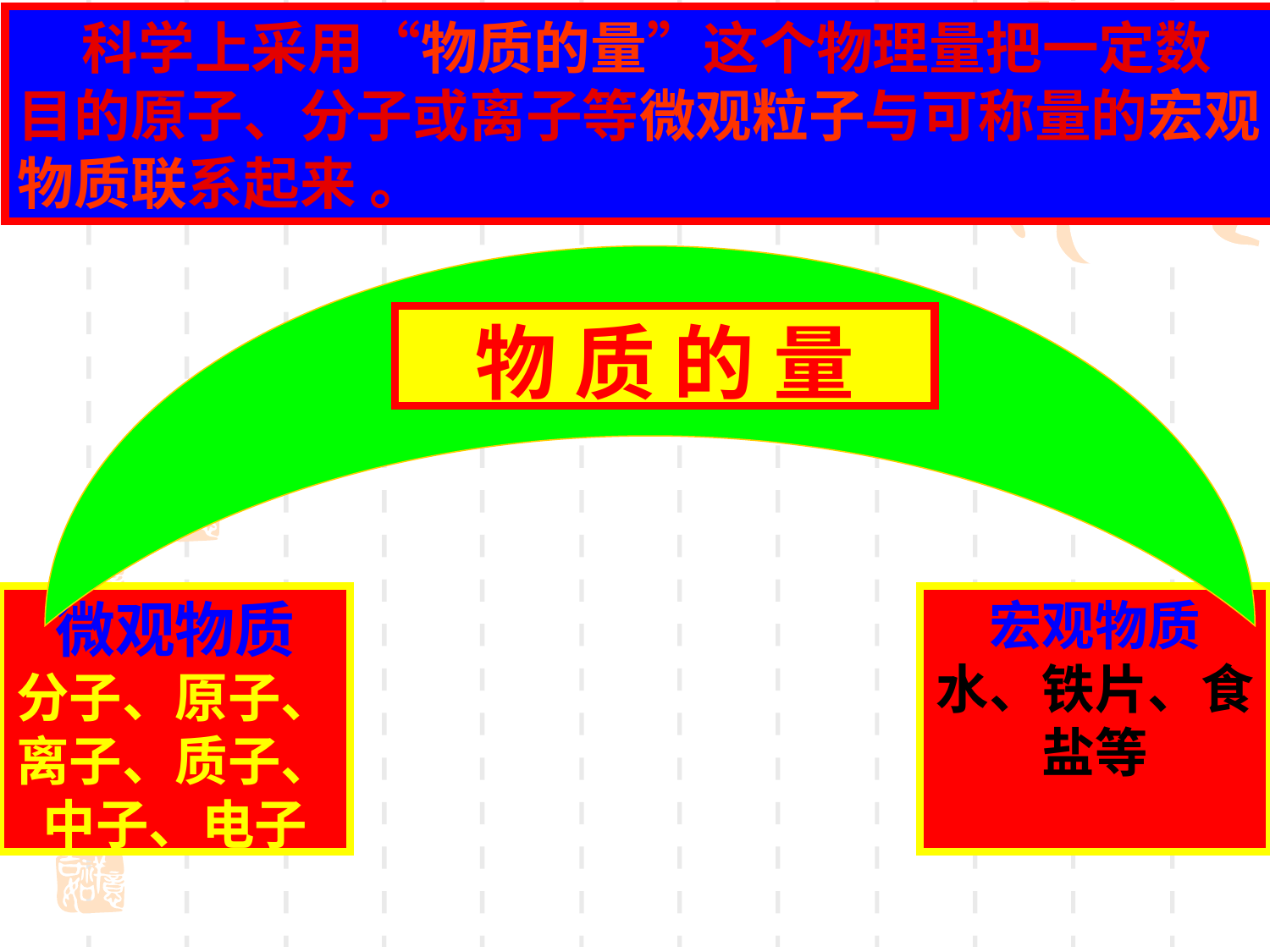

科学上采用“物质的量”这个物理量把一定数目的原子、分子或离子等微观粒子与可称量的宏观物质联系起来 。
物 质 的 量
微观物质
分子、原子、离子、质子、中子、电子
宏观物质
水、铁片、食盐等